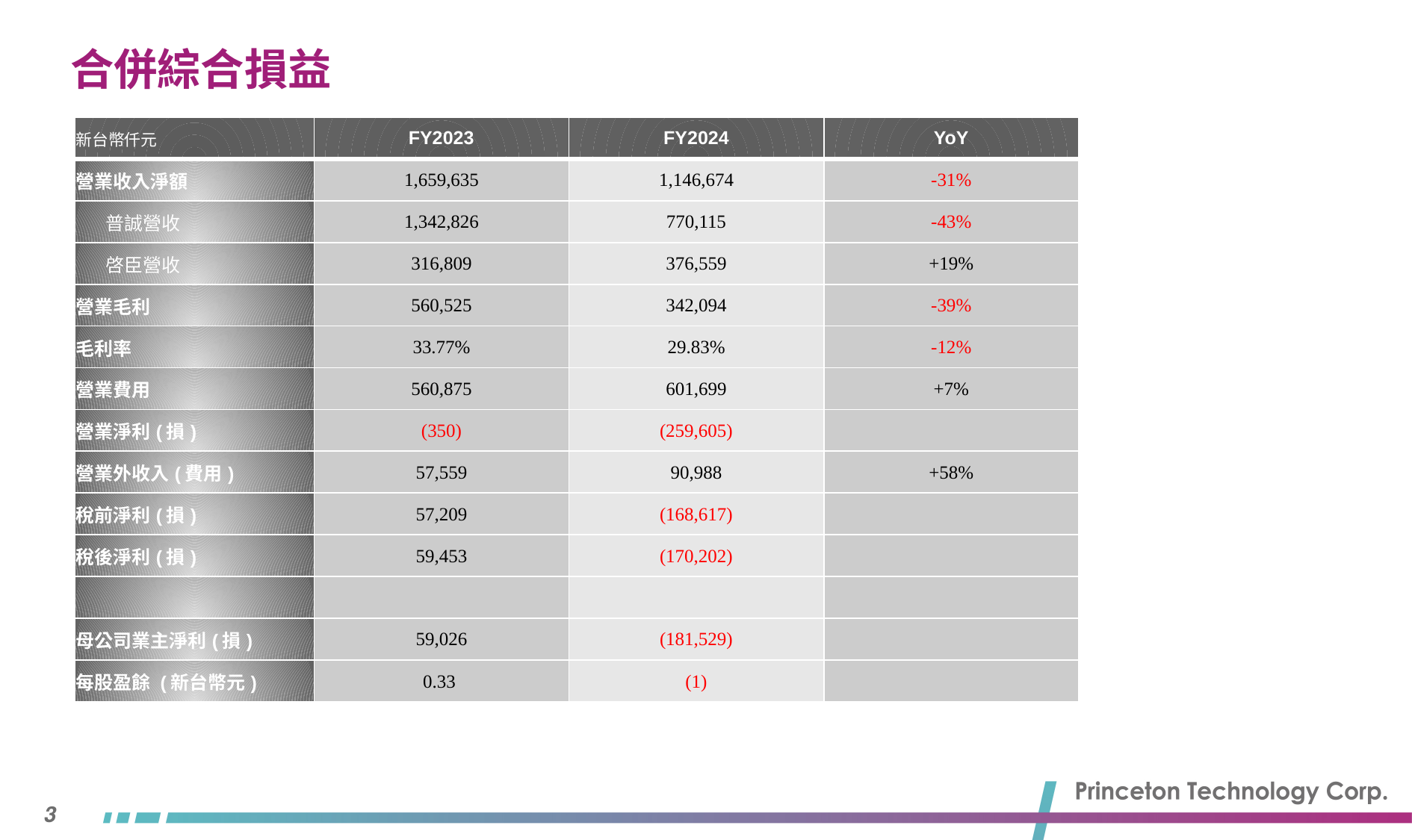

合併綜合損益
| 新台幣仟元 | FY2023 | FY2024 | YoY |
| --- | --- | --- | --- |
| 營業收入淨額 | 1,659,635 | 1,146,674 | -31% |
| 普誠營收 | 1,342,826 | 770,115 | -43% |
| 啓臣營收 | 316,809 | 376,559 | +19% |
| 營業毛利 | 560,525 | 342,094 | -39% |
| 毛利率 | 33.77% | 29.83% | -12% |
| 營業費用 | 560,875 | 601,699 | +7% |
| 營業淨利(損) | (350) | (259,605) |  |
| 營業外收入(費用) | 57,559 | 90,988 | +58% |
| 稅前淨利(損) | 57,209 | (168,617) |  |
| 稅後淨利(損) | 59,453 | (170,202) |  |
|  |  |  |  |
| 母公司業主淨利(損) | 59,026 | (181,529) |  |
| 每股盈餘 (新台幣元) | 0.33 | (1) |  |